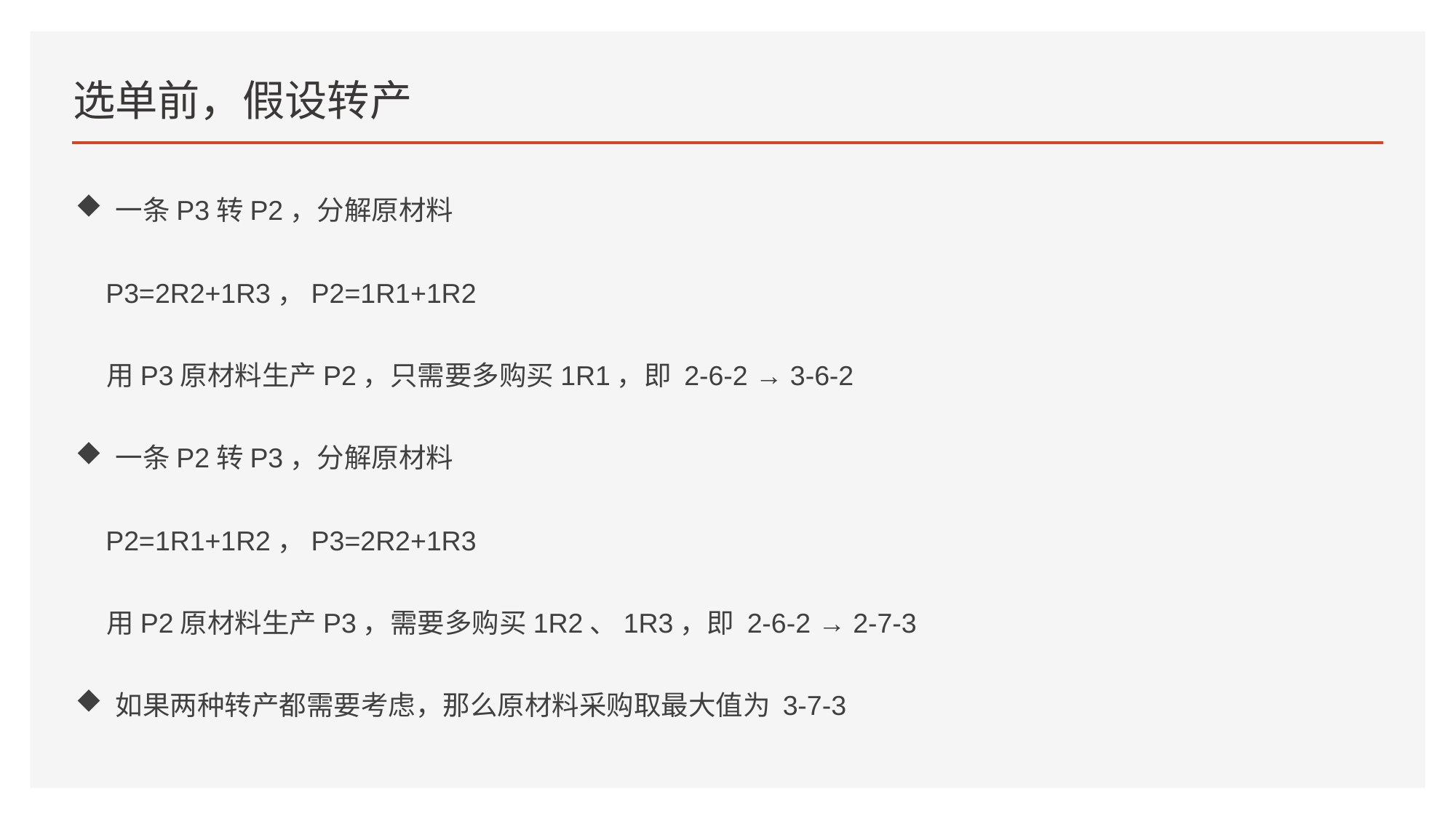

# 选单前，假设转产
 一条P3转P2，分解原材料
    P3=2R2+1R3，P2=1R1+1R2
    用P3原材料生产P2，只需要多购买1R1，即 2-6-2 → 3-6-2
 一条P2转P3，分解原材料
    P2=1R1+1R2，P3=2R2+1R3
    用P2原材料生产P3，需要多购买1R2、1R3，即 2-6-2 → 2-7-3
 如果两种转产都需要考虑，那么原材料采购取最大值为 3-7-3